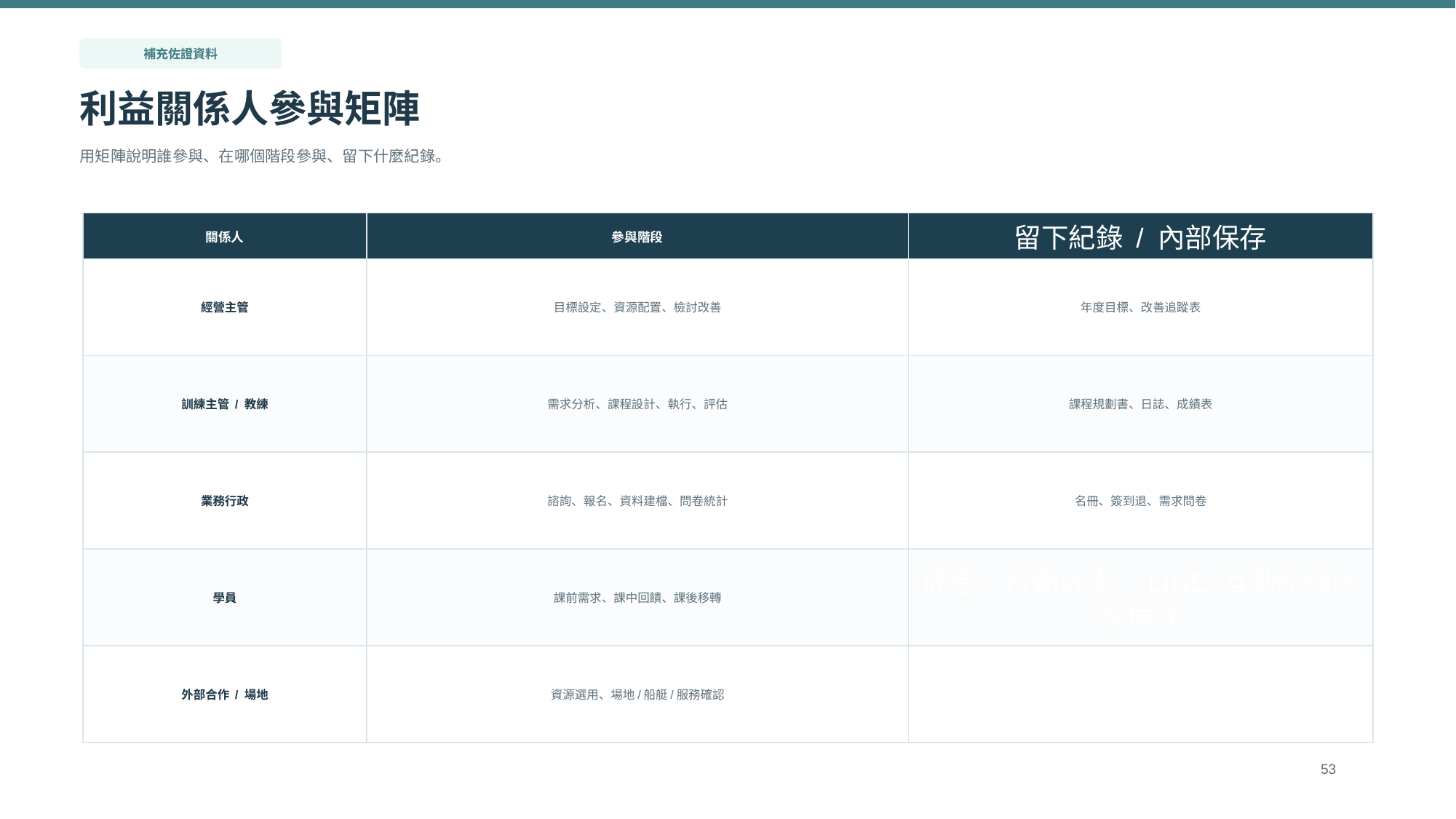

補充佐證資料
利益關係人參與矩陣
用矩陣說明誰參與、在哪個階段參與、留下什麼紀錄。
關係人
參與階段
留下紀錄 / 內部保存
經營主管
目標設定、資源配置、檢討改善
年度目標、改善追蹤表
訓練主管 / 教練
需求分析、課程設計、執行、評估
課程規劃書、日誌、成績表
業務行政
諮詢、報名、資料建檔、問卷統計
名冊、簽到退、需求問卷
學員
課前需求、課中回饋、課後移轉
問卷、行動計畫；LINE 互動紀錄內部保存
外部合作 / 場地
資源選用、場地/船艇/服務確認
合作紀錄內部保存
53